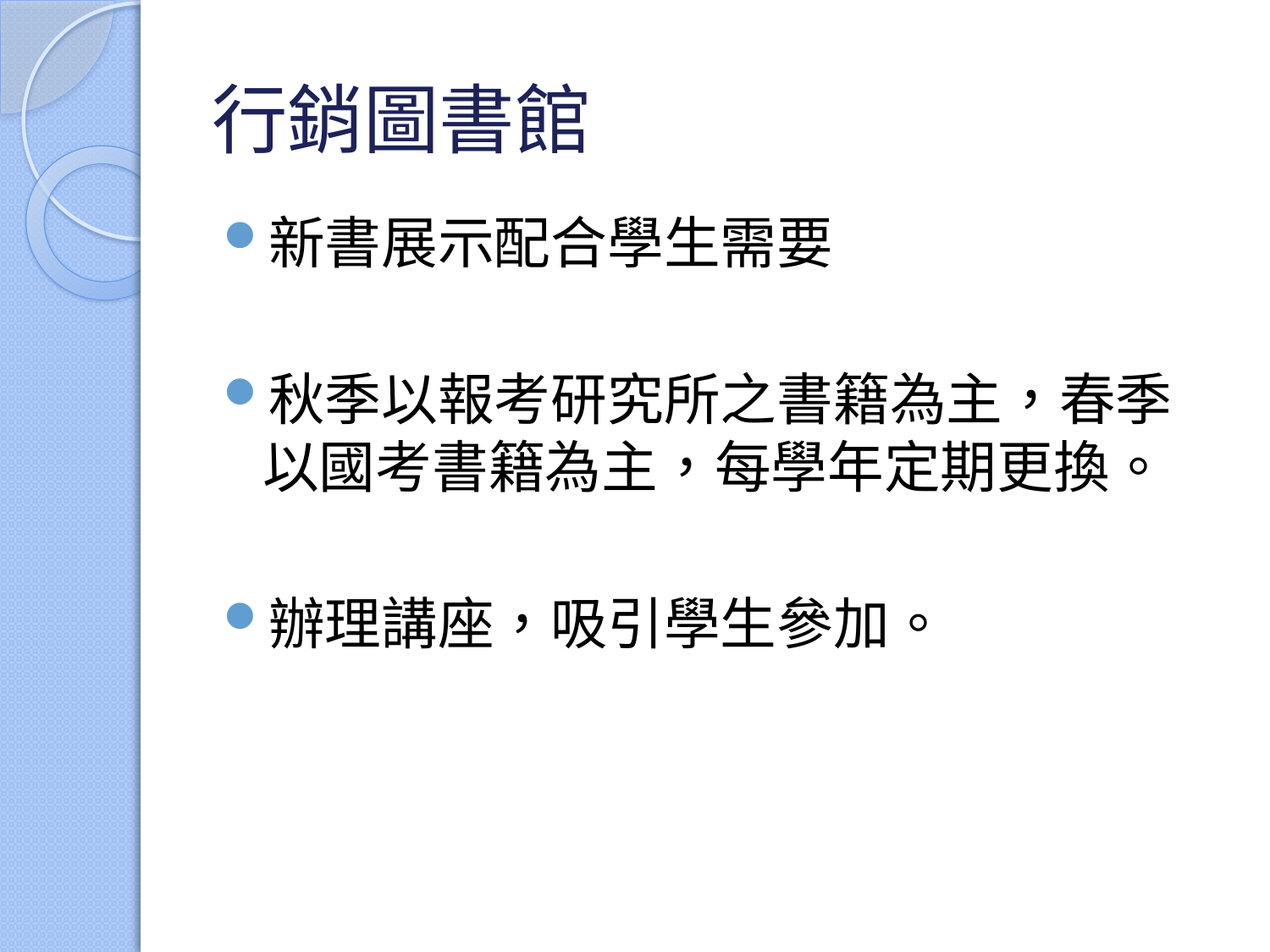

# 行銷圖書館
新書展示配合學生需要

秋季以報考研究所之書籍為主，春季以國考書籍為主，每學年定期更換。

辦理講座，吸引學生參加。